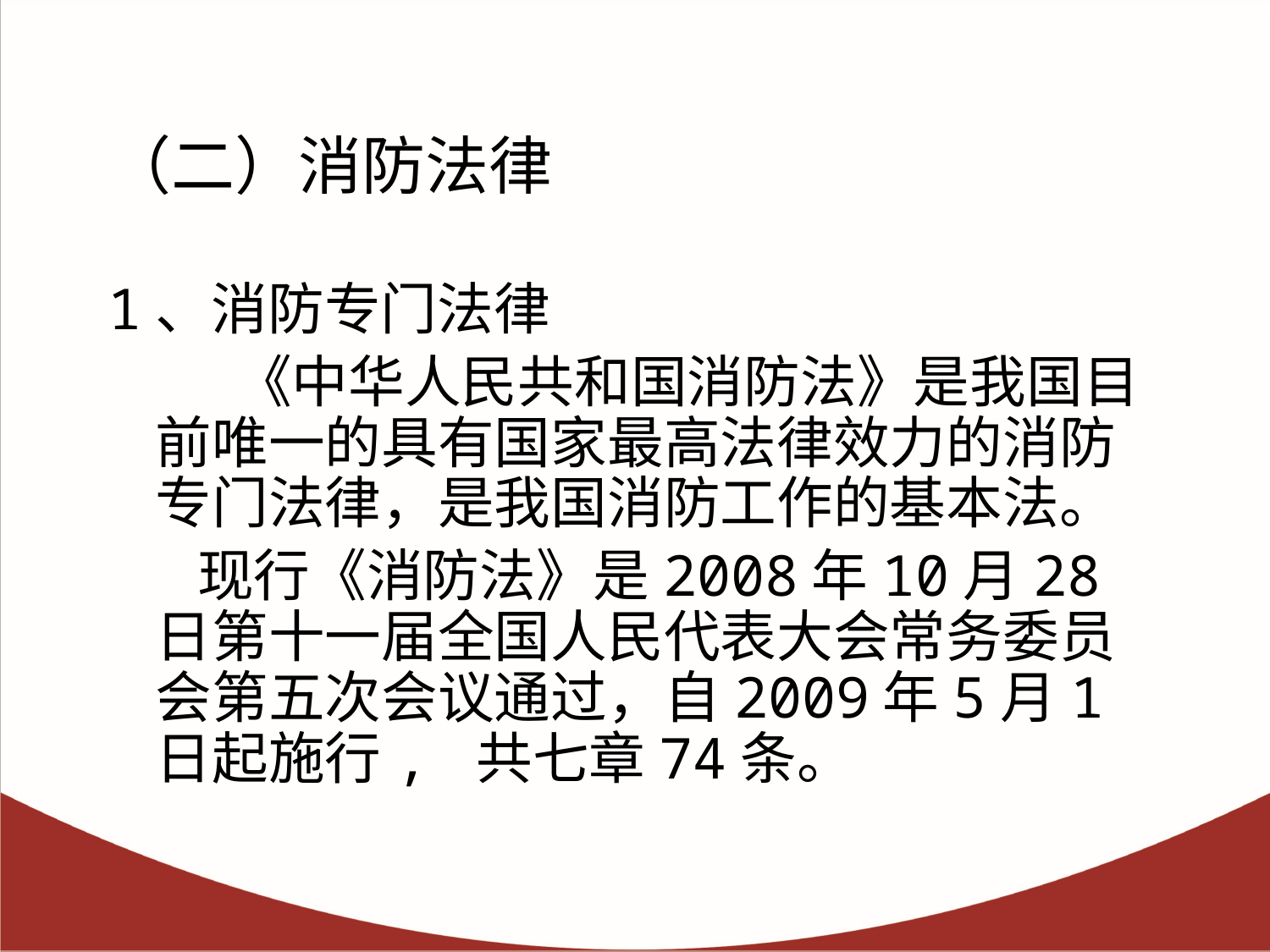

# （二）消防法律
1、消防专门法律
         《中华人民共和国消防法》是我国目前唯一的具有国家最高法律效力的消防专门法律，是我国消防工作的基本法。
      现行《消防法》是2008年10月28日第十一届全国人民代表大会常务委员会第五次会议通过，自2009年5月1日起施行, 共七章74条。